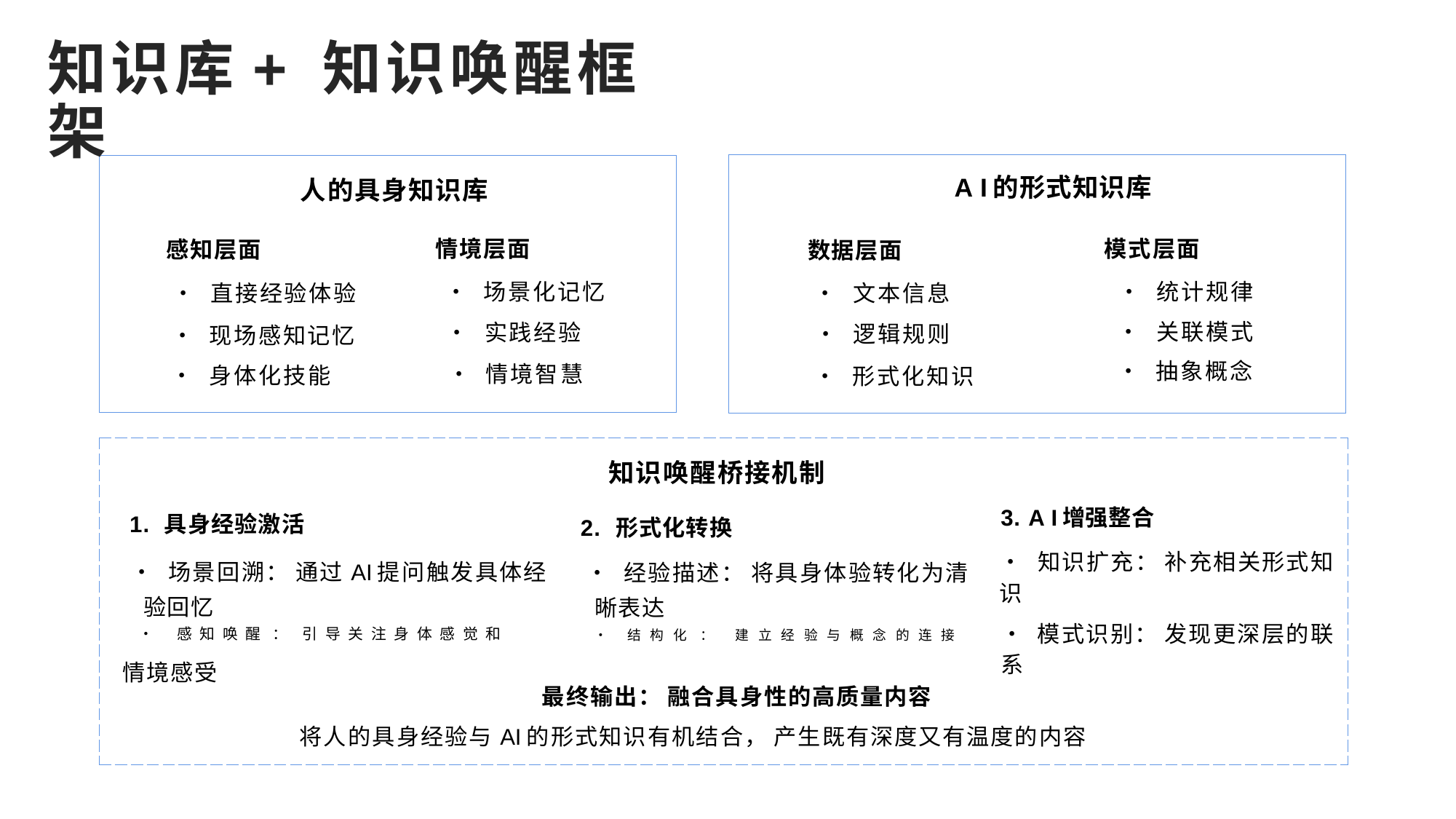

知识库+ 知识唤醒框架
| A I的形式知识库 |  |
| --- | --- |
| 数据层面 • 文本信息 • 逻辑规则 • 形式化知识 | 模式层面 • 统计规律 • 关联模式 • 抽象概念 |
| 人的具身知识库 |  |
| --- | --- |
| 感知层面 • 直接经验体验 • 现场感知记忆 • 身体化技能 | 情境层面 • 场景化记忆 • 实践经验 • 情境智慧 |
| 知识唤醒桥接机制 |  |  |  |
| --- | --- | --- | --- |
| 1. 具身经验激活 • 场景回溯： 通过AI提问触发具体经 验回忆 • 感知唤醒 ： 引导关注身体感觉和 |  | 2. 形式化转换 • 经验描述： 将具身体验转化为清 晰表达 • 结构化 ： 建立经验与概念的连接 | 3. A I增强整合 • 知识扩充： 补充相关形式知识 |
| 情境感受 | 最终输出： 融合具身性的高质量内容 将人的具身经验与AI的形式知识有机结合， 产生既有深度又有温度的内容 |  |  |

• 模式识别： 发现更深层的联系